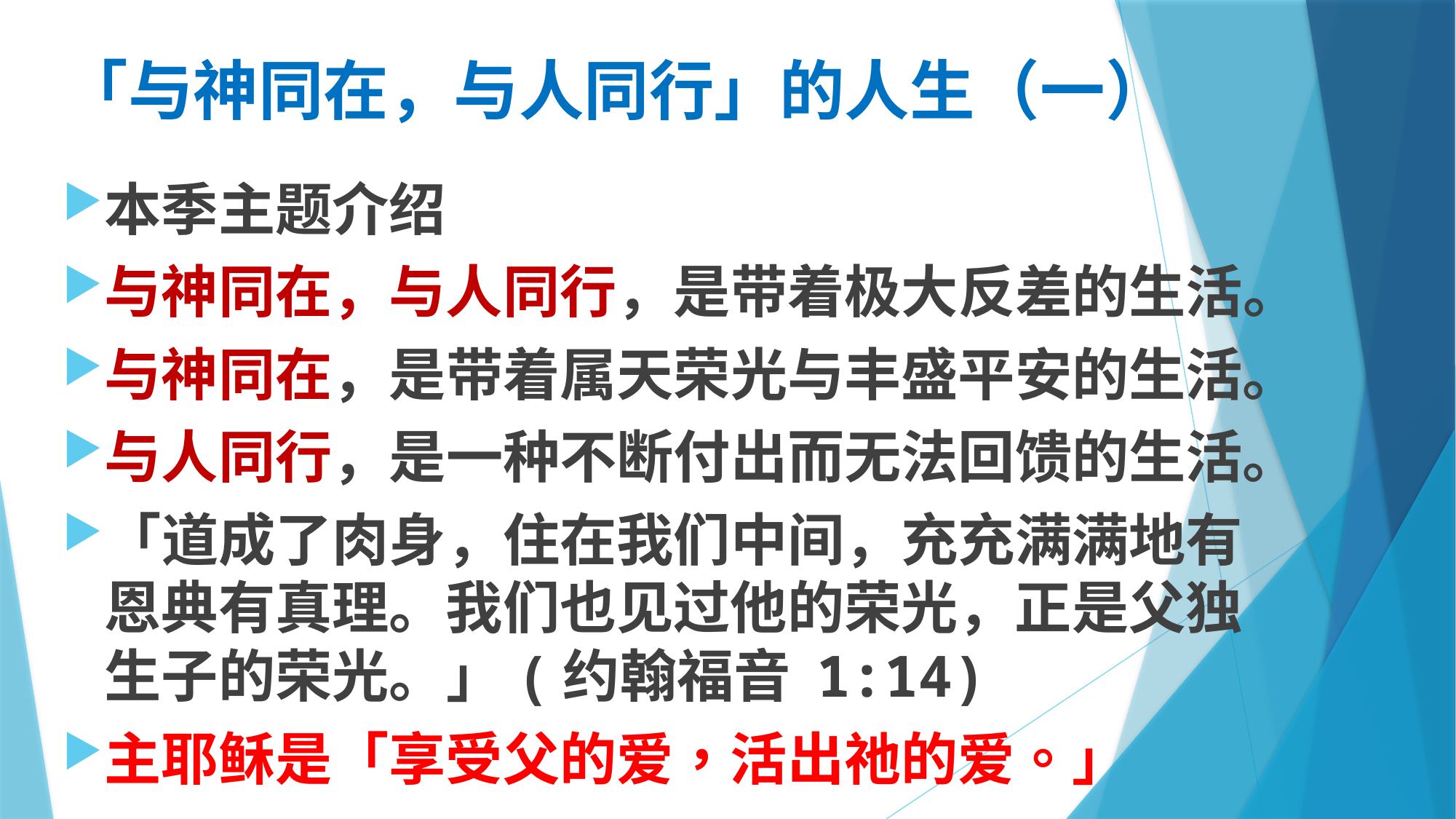

# 「与神同在，与人同行」的人生（一）
本季主题介绍
与神同在，与人同行，是带着极大反差的生活。
与神同在，是带着属天荣光与丰盛平安的生活。
与人同行，是一种不断付出而无法回馈的生活。
「道成了肉身，住在我们中间，充充满满地有恩典有真理。我们也见过他的荣光，正是父独生子的荣光。」(约翰福音 1:14)
主耶稣是「享受父的爱，活出祂的爱。」